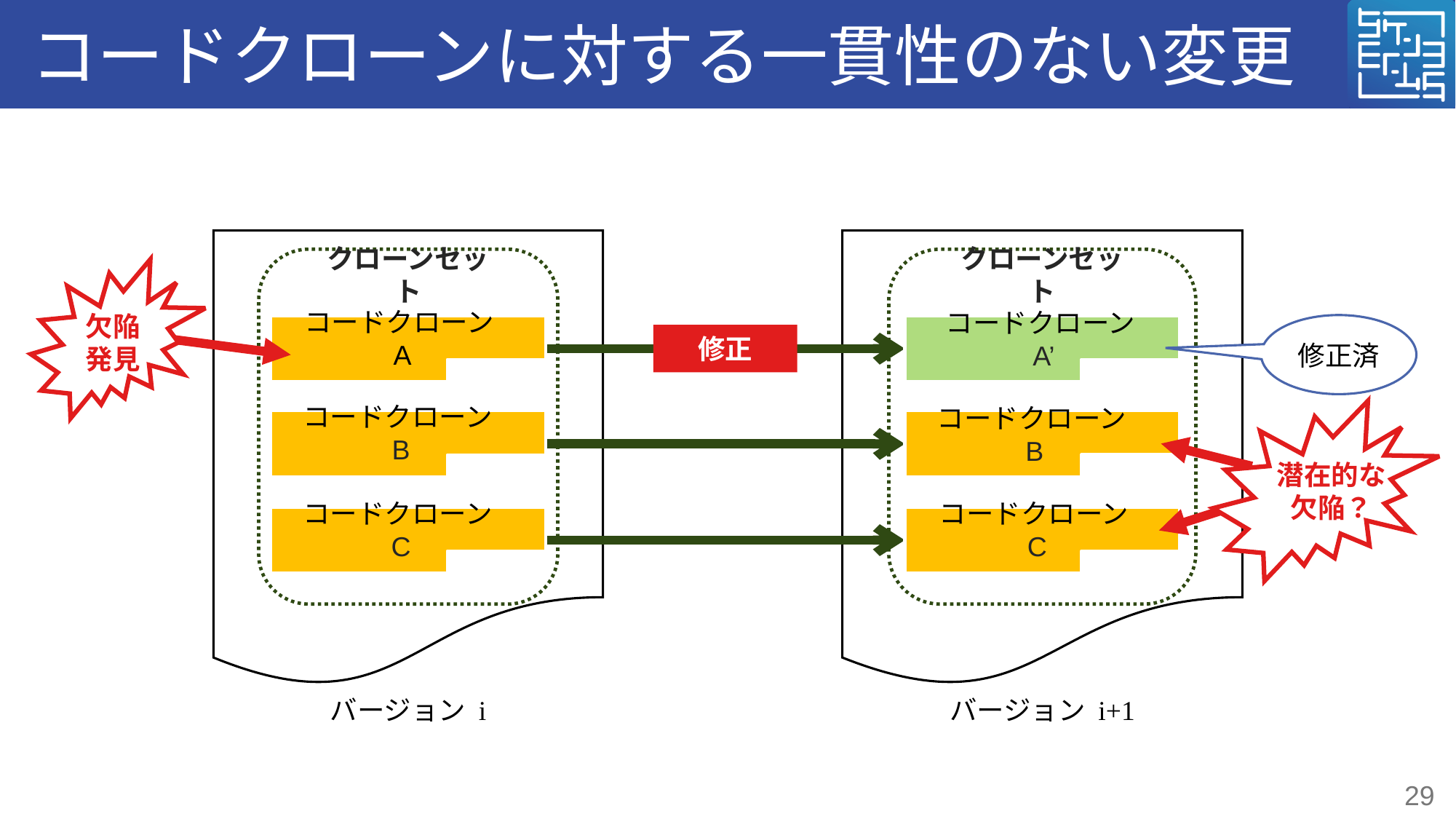

# コードクローンに対する一貫性のない変更

クローンセット
クローンセット

欠陥発見
修正済

コードクローンA

コードクローンA’
修正

潜在的な
欠陥？

コードクローンB

コードクローンB

コードクローンC

コードクローンC
バージョン i
バージョン i+1
29